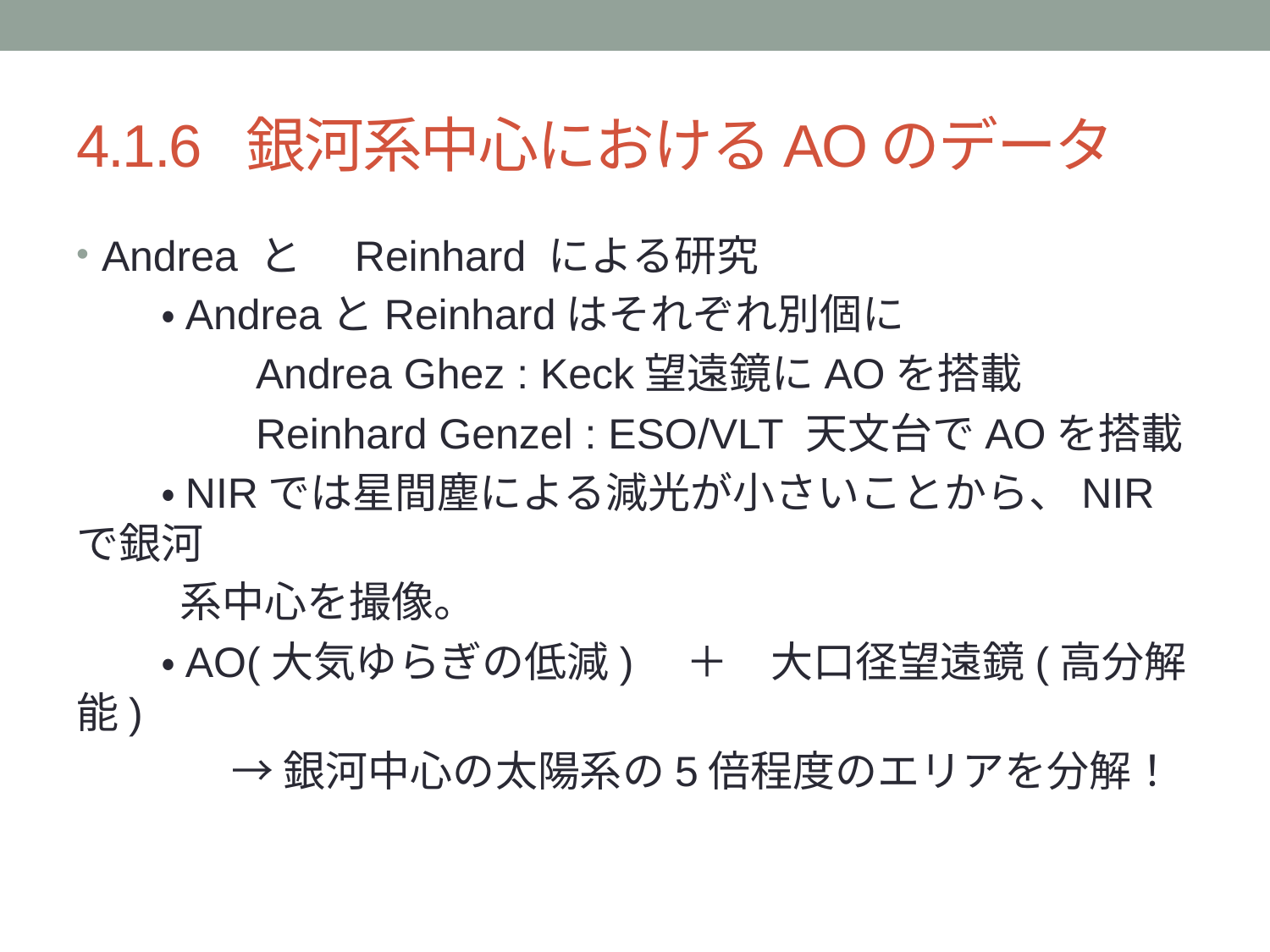

# 4.1.6  銀河系中心におけるAOのデータ
Andrea と　Reinhard による研究
　　・AndreaとReinhardはそれぞれ別個に
　　　　Andrea Ghez : Keck望遠鏡にAOを搭載
　　　　Reinhard Genzel : ESO/VLT 天文台でAOを搭載
　　・NIRでは星間塵による減光が小さいことから、NIRで銀河
　　  系中心を撮像。
　　・AO(大気ゆらぎの低減)　＋　大口径望遠鏡(高分解能)
　　　   → 銀河中心の太陽系の5倍程度のエリアを分解！